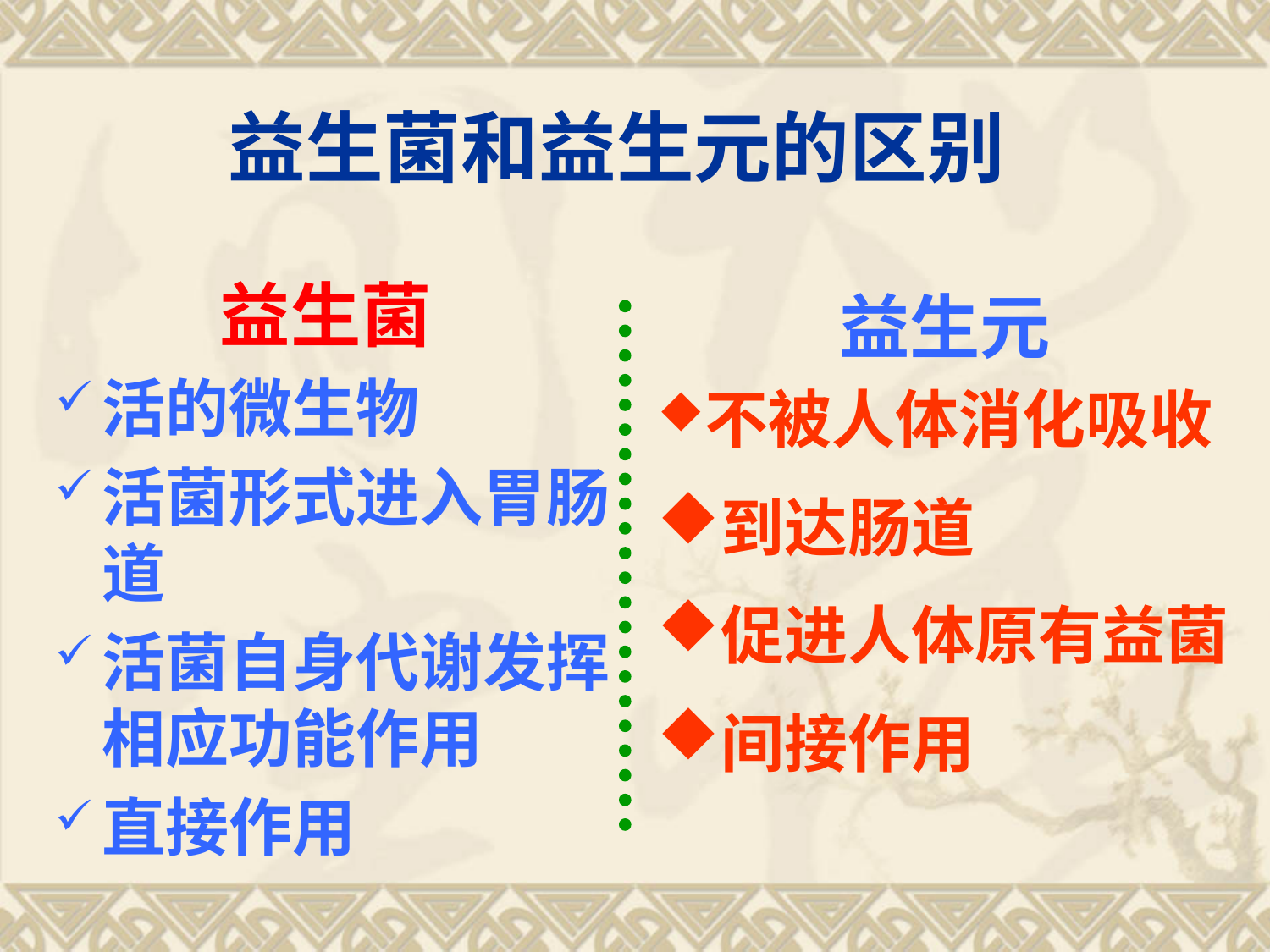

# 益生菌和益生元的区别
益生菌
活的微生物
活菌形式进入胃肠道
活菌自身代谢发挥相应功能作用
直接作用
益生元
不被人体消化吸收
到达肠道
促进人体原有益菌
间接作用